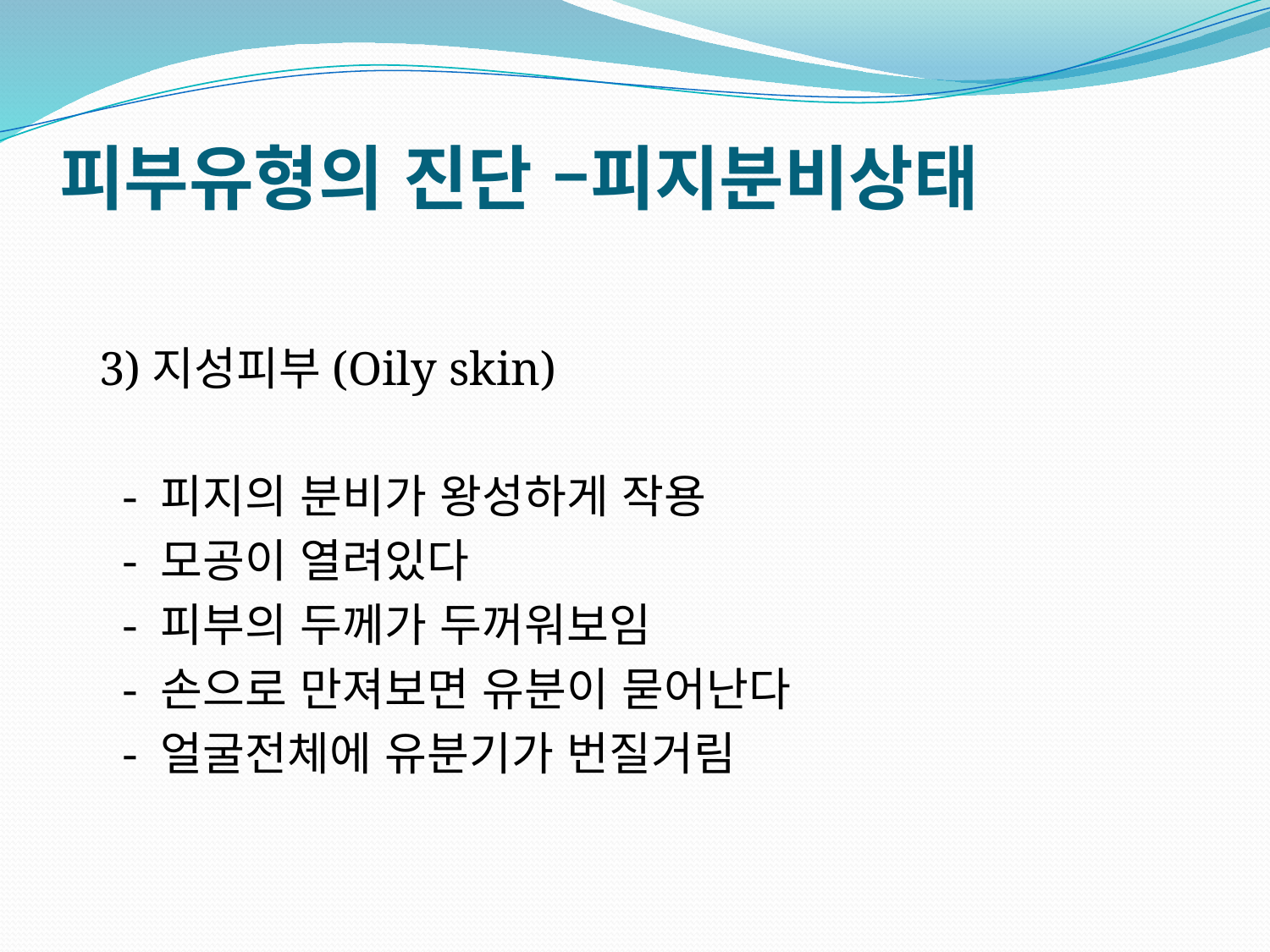

# 피부유형의 진단 –피지분비상태

  3)지성피부(Oily skin)

    - 피지의 분비가 왕성하게 작용
    - 모공이 열려있다
    - 피부의 두께가 두꺼워보임
    - 손으로 만져보면 유분이 묻어난다
    - 얼굴전체에 유분기가 번질거림